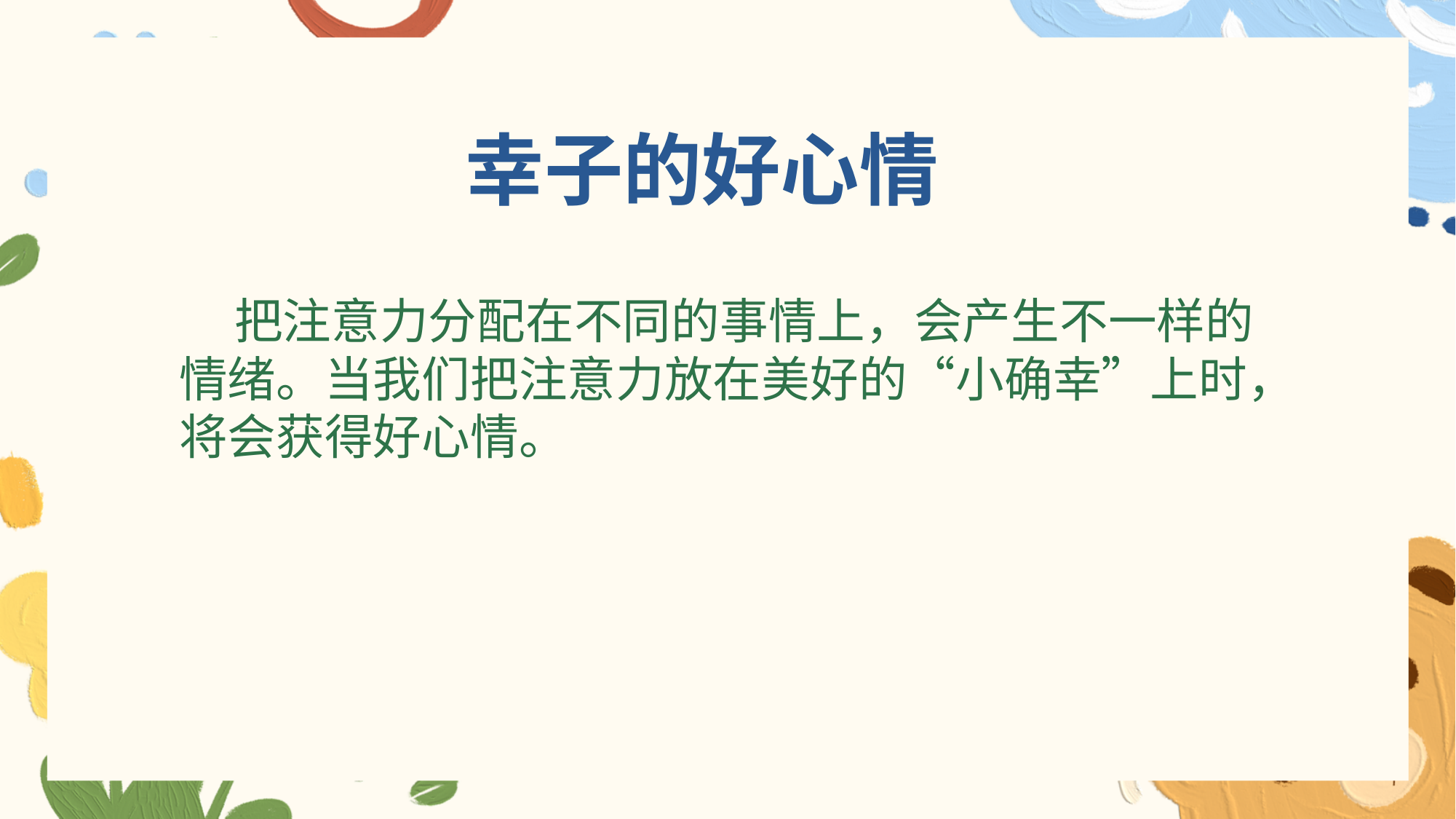

幸子的好心情

    把注意力分配在不同的事情上，会产生不一样的情绪。当我们把注意力放在美好的“小确幸”上时，将会获得好心情。